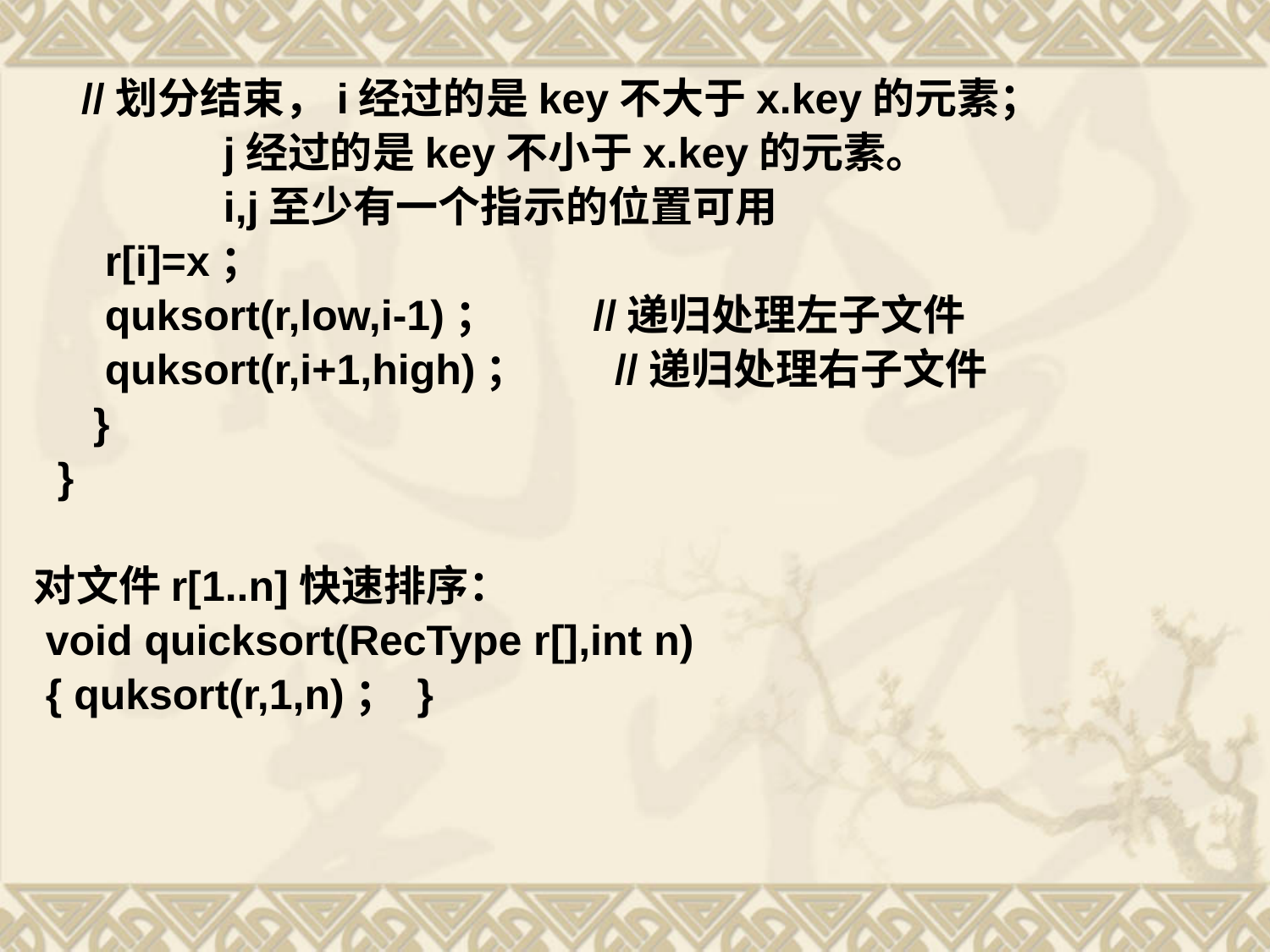

//划分结束，i经过的是key不大于x.key的元素；
                j经过的是key不小于x.key的元素。
                i,j至少有一个指示的位置可用
      r[i]=x；
      quksort(r,low,i-1)；         //递归处理左子文件
      quksort(r,i+1,high)；        //递归处理右子文件
     }
  }

对文件r[1..n]快速排序：
 void quicksort(RecType r[],int n)
 { quksort(r,1,n)； }